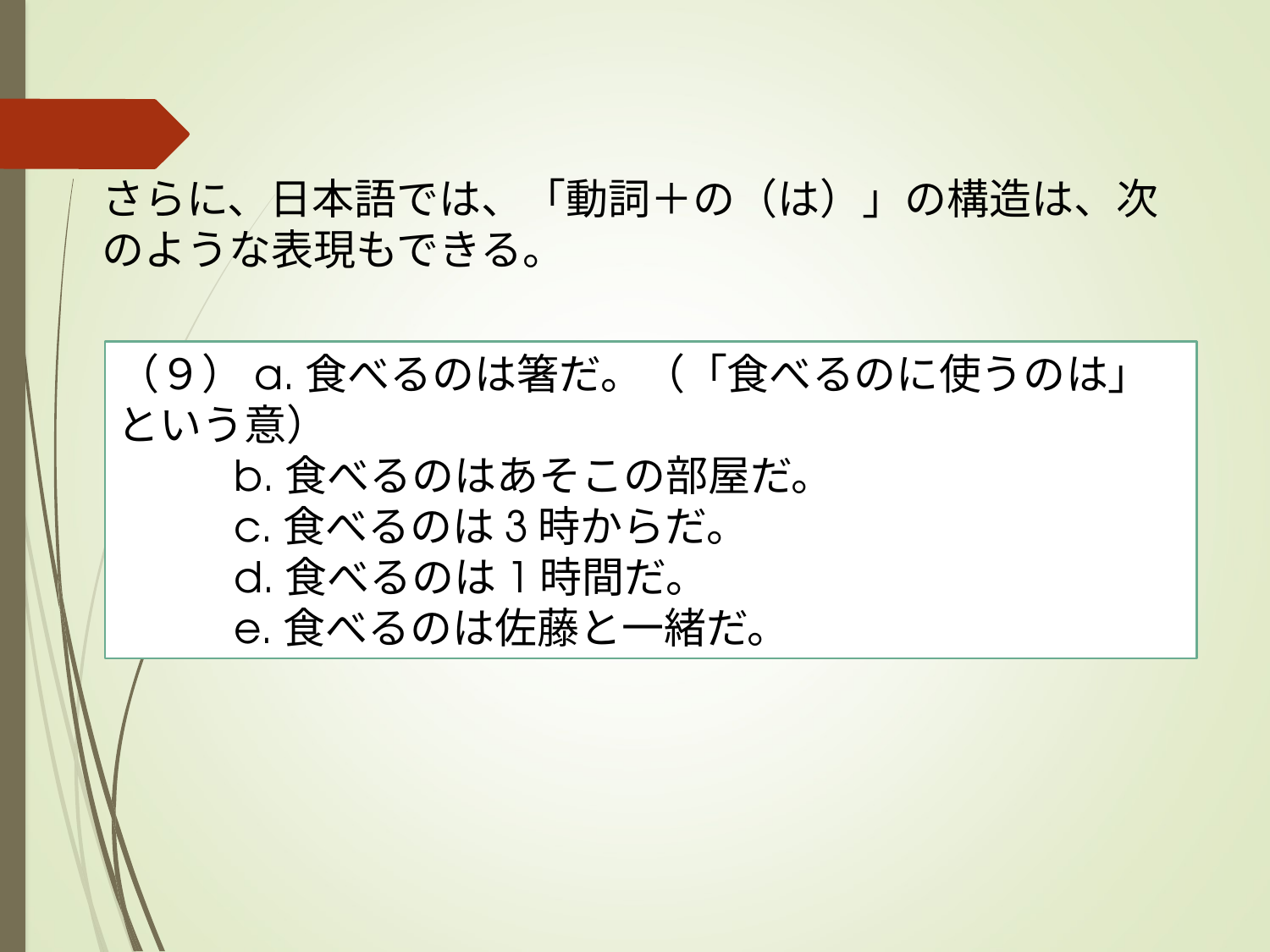

さらに、日本語では、「動詞＋の（は）」の構造は、次のような表現もできる。
（９）a.食べるのは箸だ。（「食べるのに使うのは」という意）
          b.食べるのはあそこの部屋だ。
          c.食べるのは3時からだ。
          d.食べるのは1時間だ。
          e.食べるのは佐藤と一緒だ。